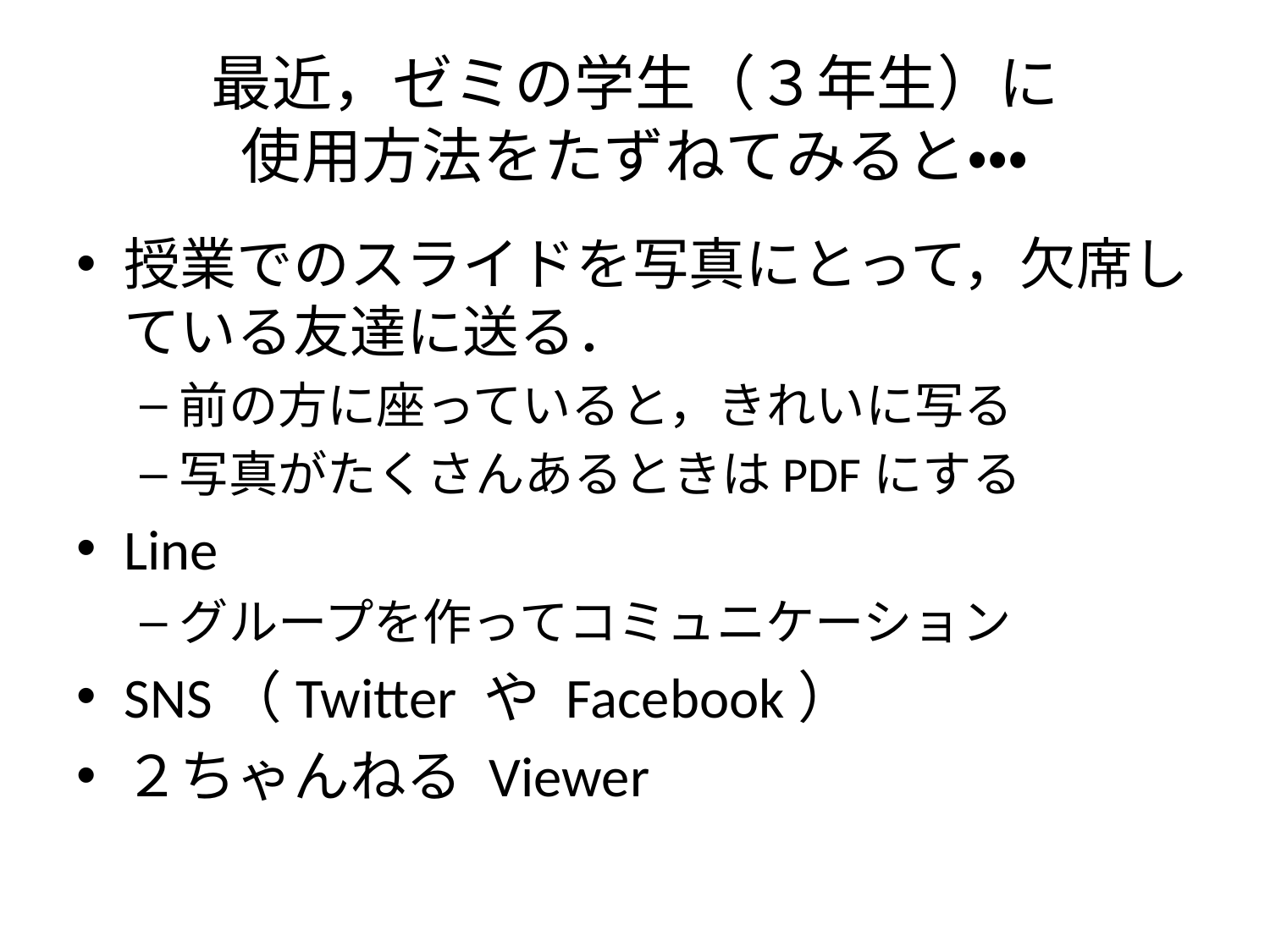

# 最近，ゼミの学生（３年生）に 使用方法をたずねてみると・・・
授業でのスライドを写真にとって，欠席している友達に送る．
前の方に座っていると，きれいに写る
写真がたくさんあるときはPDFにする
Line
グループを作ってコミュニケーション
SNS（Twitter や Facebook）
２ちゃんねる Viewer